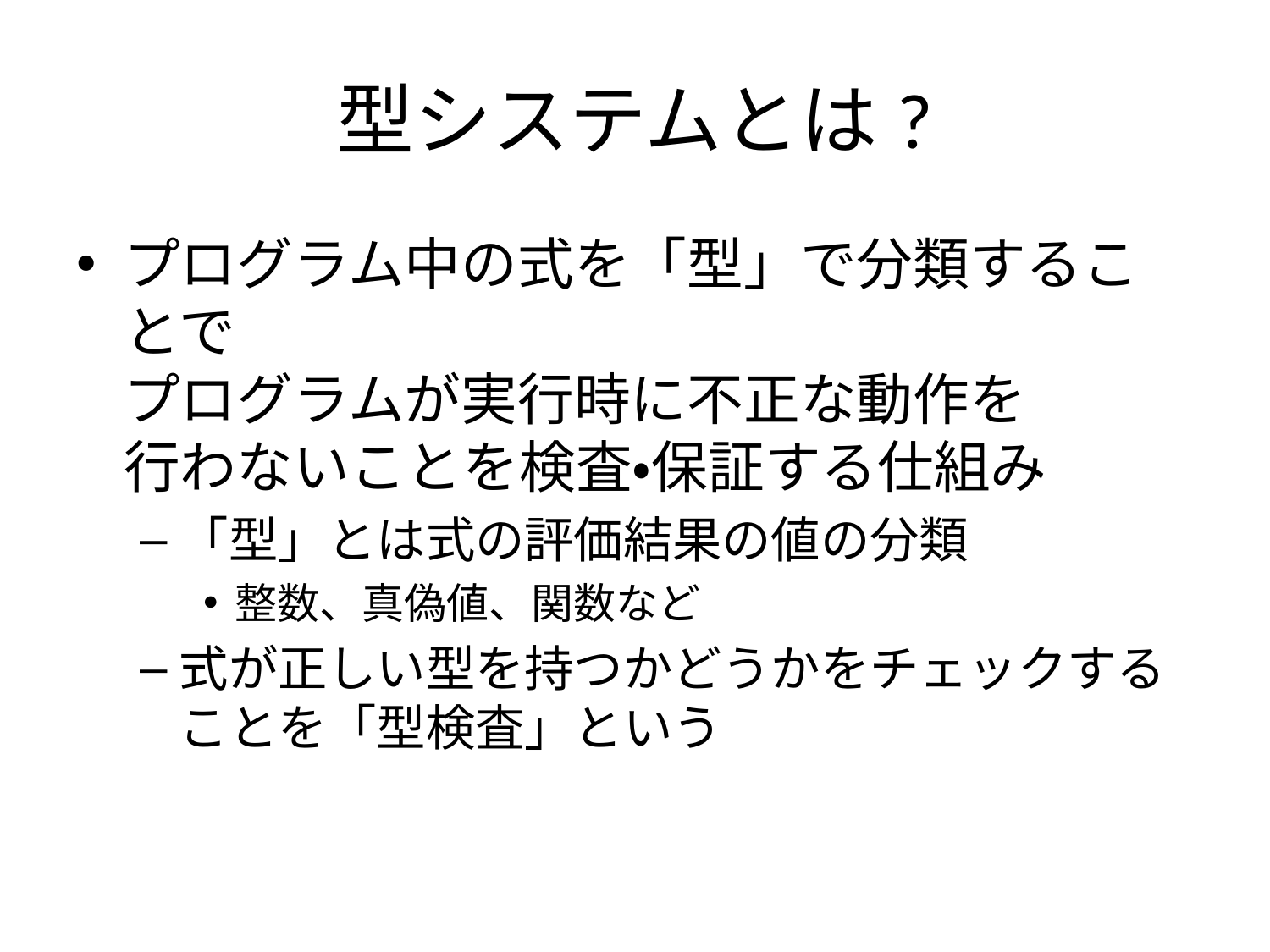

# 型システムとは?
プログラム中の式を「型」で分類することで
プログラムが実行時に不正な動作を
行わないことを検査・保証する仕組み
「型」とは式の評価結果の値の分類
整数、真偽値、関数など
式が正しい型を持つかどうかをチェックすることを「型検査」という